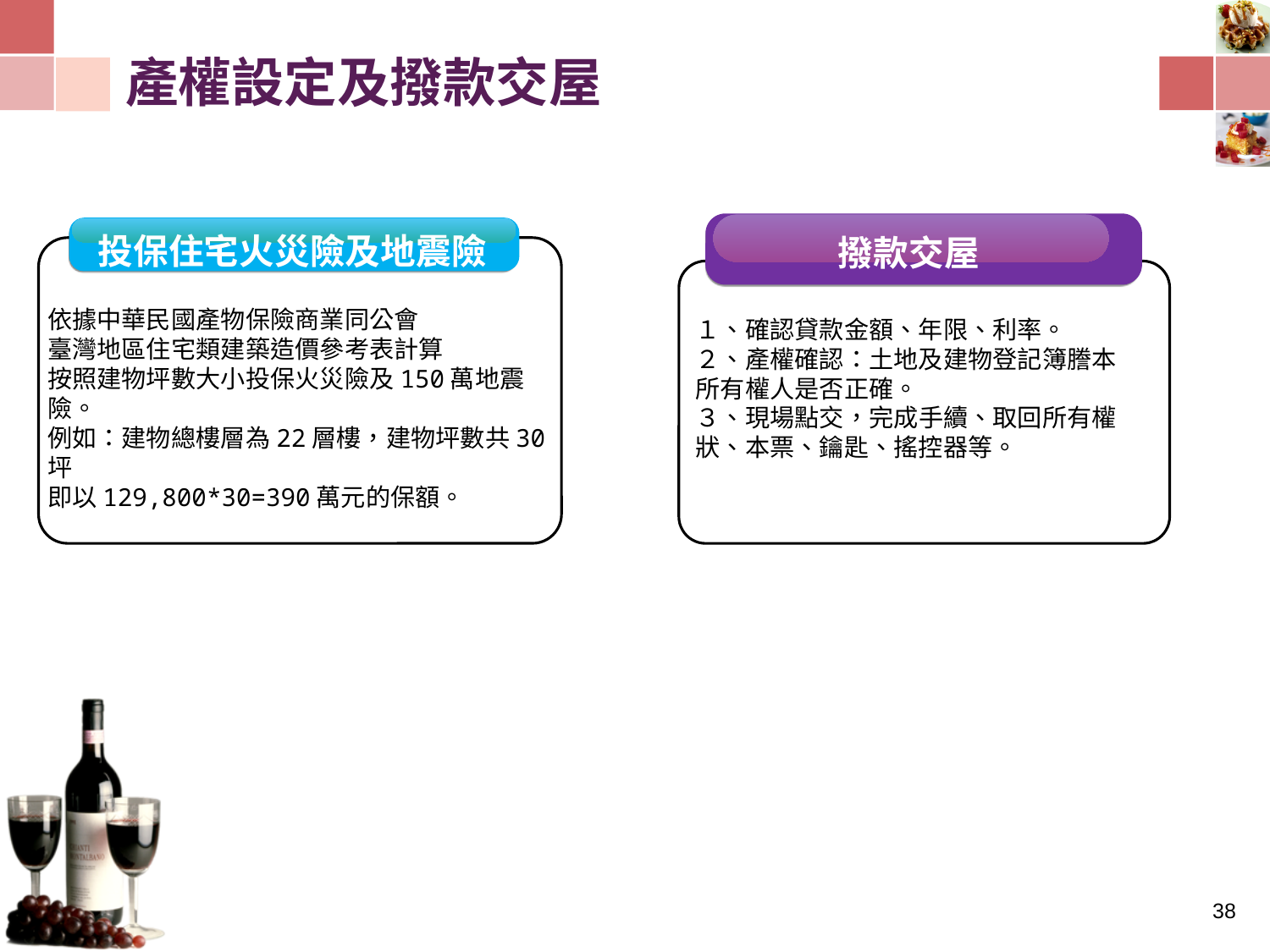

# 產權設定及撥款交屋

撥款交屋

１、確認貸款金額、年限、利率。
２、產權確認：土地及建物登記簿謄本
所有權人是否正確。
３、現場點交，完成手續、取回所有權狀、本票、鑰匙、搖控器等。

投保住宅火災險及地震險

依據中華民國產物保險商業同公會
臺灣地區住宅類建築造價參考表計算
按照建物坪數大小投保火災險及150萬地震險。
例如：建物總樓層為22層樓，建物坪數共30坪
即以129,800*30=390萬元的保額。

38